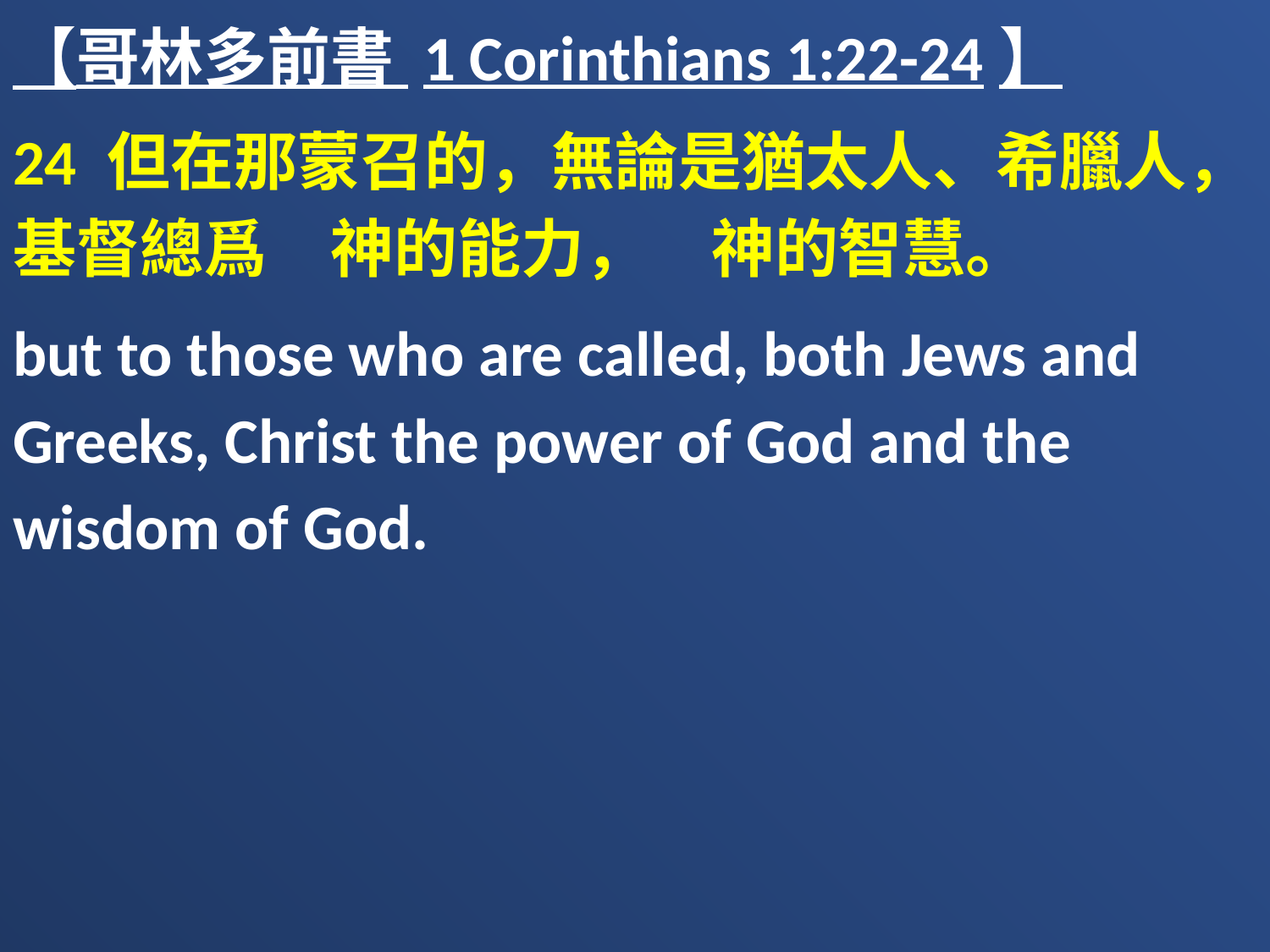

【哥林多前書 1 Corinthians 1:22-24】
24 但在那蒙召的，無論是猶太人、希臘人，基督總爲　神的能力，　神的智慧。
but to those who are called, both Jews and Greeks, Christ the power of God and the wisdom of God.